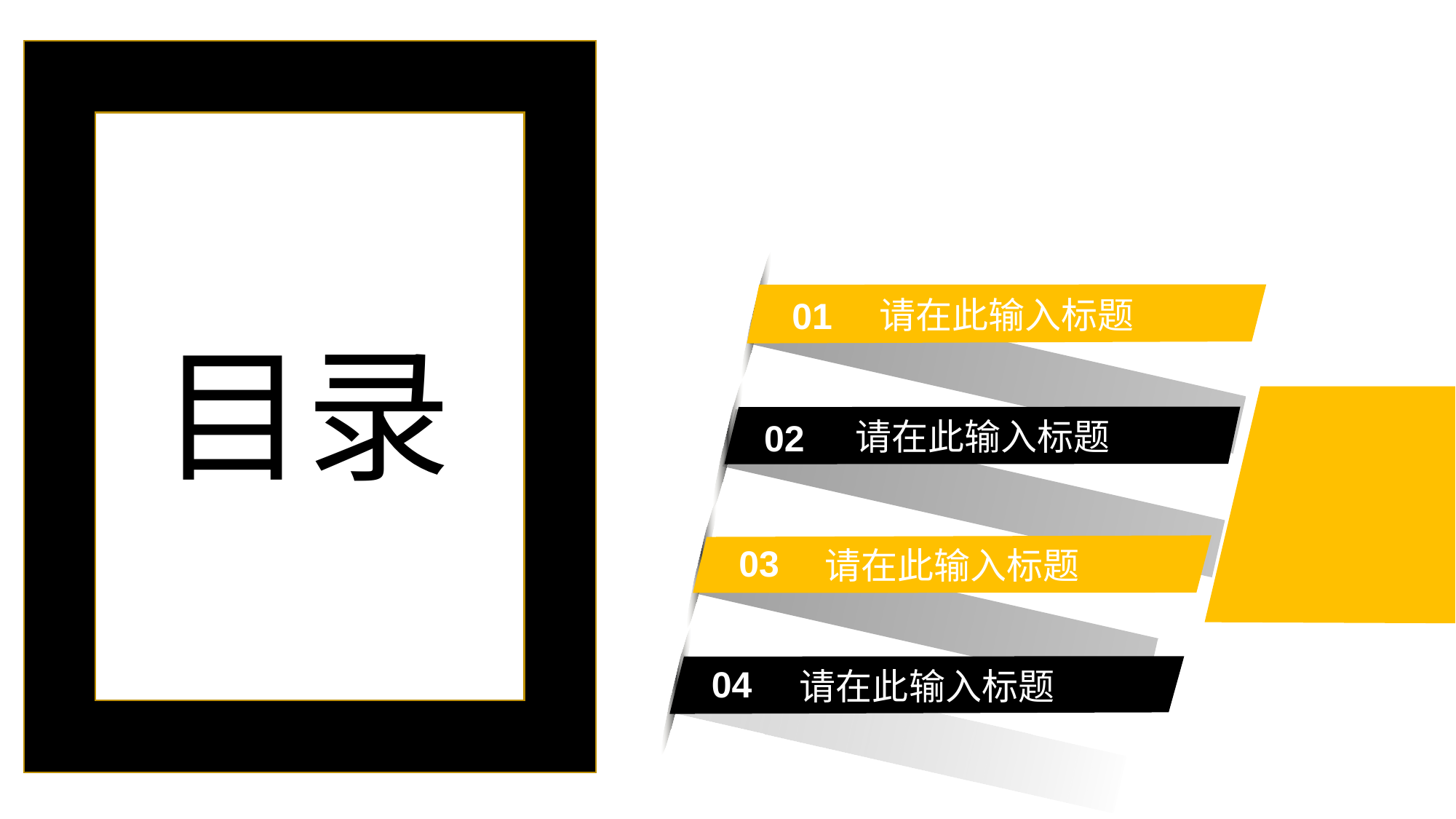

请在此输入标题
01

请在此输入标题
02

请在此输入标题
03

请在此输入标题
04

目录

CONTENT